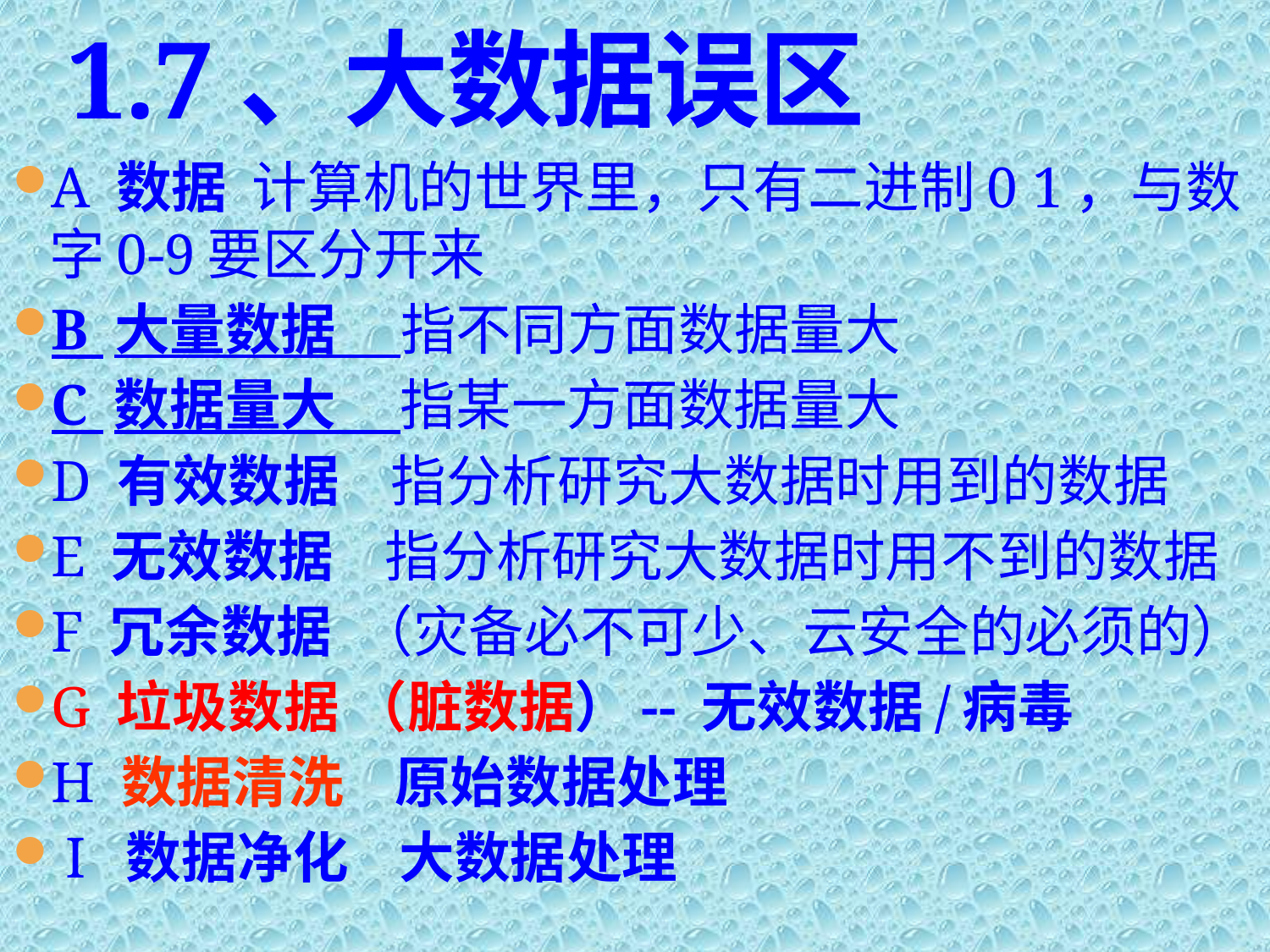

# 1.7、大数据误区
A 数据  计算机的世界里，只有二进制0 1，与数字0-9要区分开来
B 大量数据     指不同方面数据量大
C 数据量大     指某一方面数据量大
D 有效数据    指分析研究大数据时用到的数据
E 无效数据    指分析研究大数据时用不到的数据
F 冗余数据  （灾备必不可少、云安全的必须的）
G 垃圾数据 （脏数据）-- 无效数据/病毒
H 数据清洗    原始数据处理
 I  数据净化    大数据处理